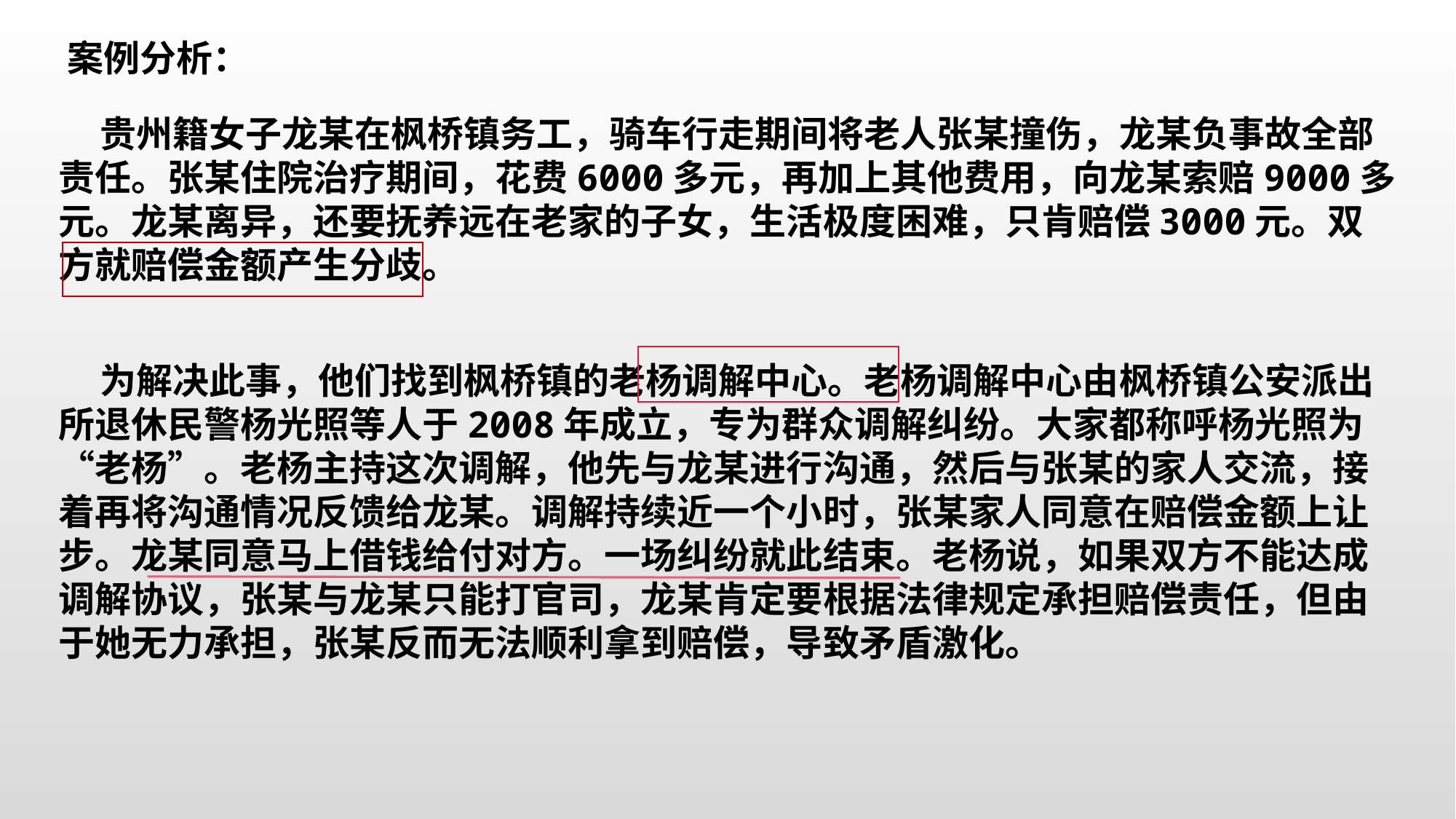

案例分析：
    贵州籍女子龙某在枫桥镇务工，骑车行走期间将老人张某撞伤，龙某负事故全部责任。张某住院治疗期间，花费6000多元，再加上其他费用，向龙某索赔9000多元。龙某离异，还要抚养远在老家的子女，生活极度困难，只肯赔偿3000元。双方就赔偿金额产生分歧。

    为解决此事，他们找到枫桥镇的老杨调解中心。老杨调解中心由枫桥镇公安派出所退休民警杨光照等人于2008年成立，专为群众调解纠纷。大家都称呼杨光照为“老杨”。老杨主持这次调解，他先与龙某进行沟通，然后与张某的家人交流，接着再将沟通情况反馈给龙某。调解持续近一个小时，张某家人同意在赔偿金额上让步。龙某同意马上借钱给付对方。一场纠纷就此结束。老杨说，如果双方不能达成调解协议，张某与龙某只能打官司，龙某肯定要根据法律规定承担赔偿责任，但由于她无力承担，张某反而无法顺利拿到赔偿，导致矛盾激化。